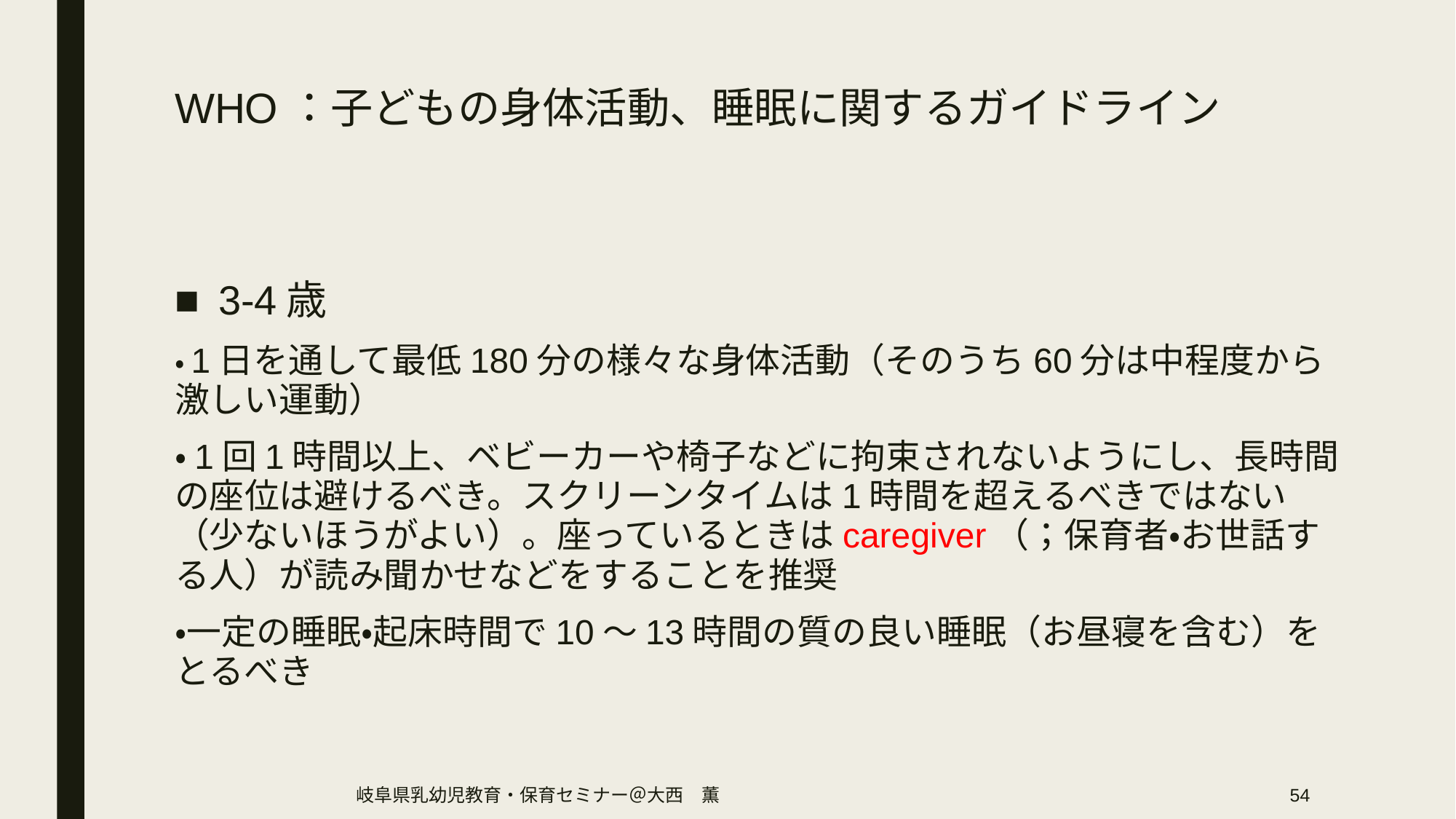

# WHO：子どもの身体活動、睡眠に関するガイドライン
3-4歳
・1日を通して最低180分の様々な身体活動（そのうち60分は中程度から激しい運動）
・1回1時間以上、ベビーカーや椅子などに拘束されないようにし、長時間の座位は避けるべき。スクリーンタイムは1時間を超えるべきではない（少ないほうがよい）。座っているときはcaregiver（；保育者・お世話する人）が読み聞かせなどをすることを推奨
・一定の睡眠・起床時間で10～13時間の質の良い睡眠（お昼寝を含む）をとるべき

岐阜県乳幼児教育・保育セミナー＠大西　薫
54